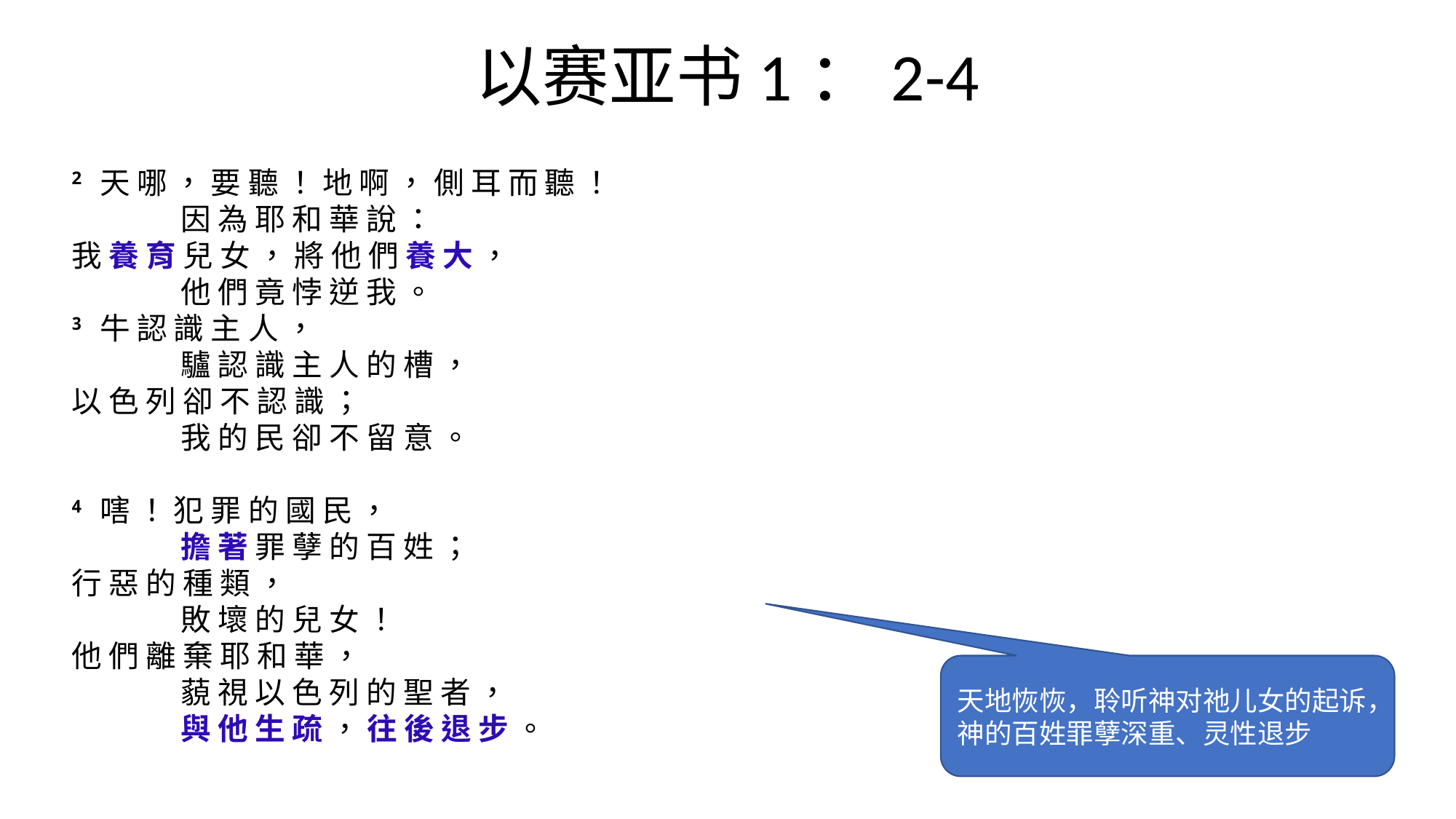

# 以赛亚书1：2-4
2 天 哪 ， 要 聽 ！ 地 啊 ， 側 耳 而 聽 ！
	因 為 耶 和 華 說 ：
我 養 育 兒 女 ， 將 他 們 養 大 ，
	他 們 竟 悖 逆 我 。
3 牛 認 識 主 人 ，
	驢 認 識 主 人 的 槽 ，
以 色 列 卻 不 認 識 ；
	我 的 民 卻 不 留 意 。

4 嗐 ！ 犯 罪 的 國 民 ，
	擔 著 罪 孽 的 百 姓 ；
行 惡 的 種 類 ，
	敗 壞 的 兒 女 ！
他 們 離 棄 耶 和 華 ，
	藐 視 以 色 列 的 聖 者 ，
	與 他 生 疏 ， 往 後 退 步 。

天地恢恢，聆听神对祂儿女的起诉，
神的百姓罪孽深重、灵性退步